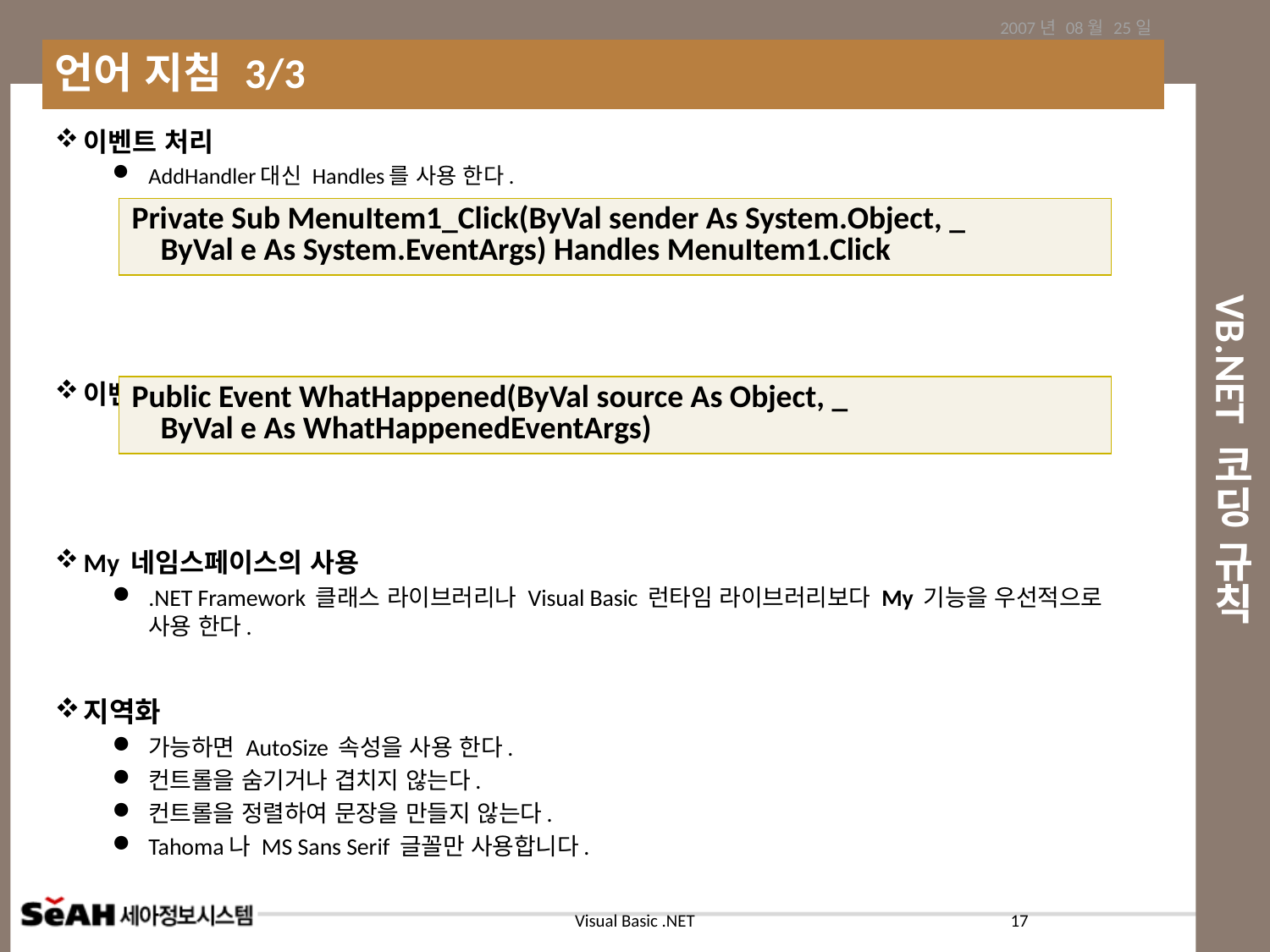

2007년 08월 25일
언어 지침 3/3
# VB.NET 코딩 규칙
이벤트 처리
AddHandler대신 Handles를 사용 한다.

이벤트를 정의할 때는 간단한 구문을 사용하고 컴파일러에서 대리자를 정의 하도록 한다.

My 네임스페이스의 사용
.NET Framework 클래스 라이브러리나 Visual Basic 런타임 라이브러리보다 My 기능을 우선적으로 사용 한다.

지역화
가능하면 AutoSize 속성을 사용 한다.
컨트롤을 숨기거나 겹치지 않는다.
컨트롤을 정렬하여 문장을 만들지 않는다.
Tahoma나 MS Sans Serif 글꼴만 사용합니다.

| Private Sub MenuItem1\_Click(ByVal sender As System.Object, \_ ByVal e As System.EventArgs) Handles MenuItem1.Click |
| --- |
| Public Event WhatHappened(ByVal source As Object, \_ ByVal e As WhatHappenedEventArgs) |
| --- |
17
Visual Basic .NET